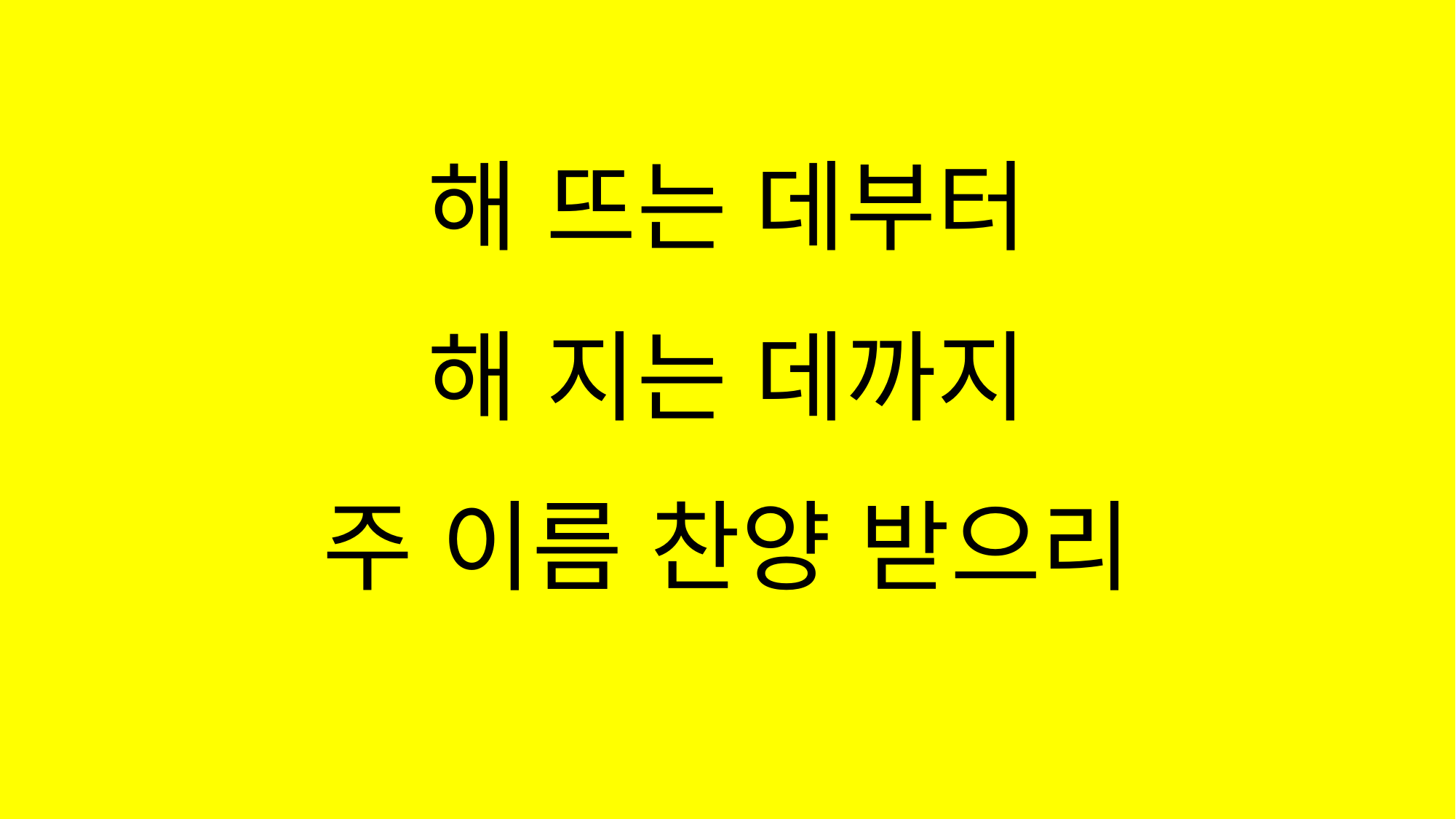

#
해 뜨는 데부터

해 지는 데까지

주 이름 찬양 받으리